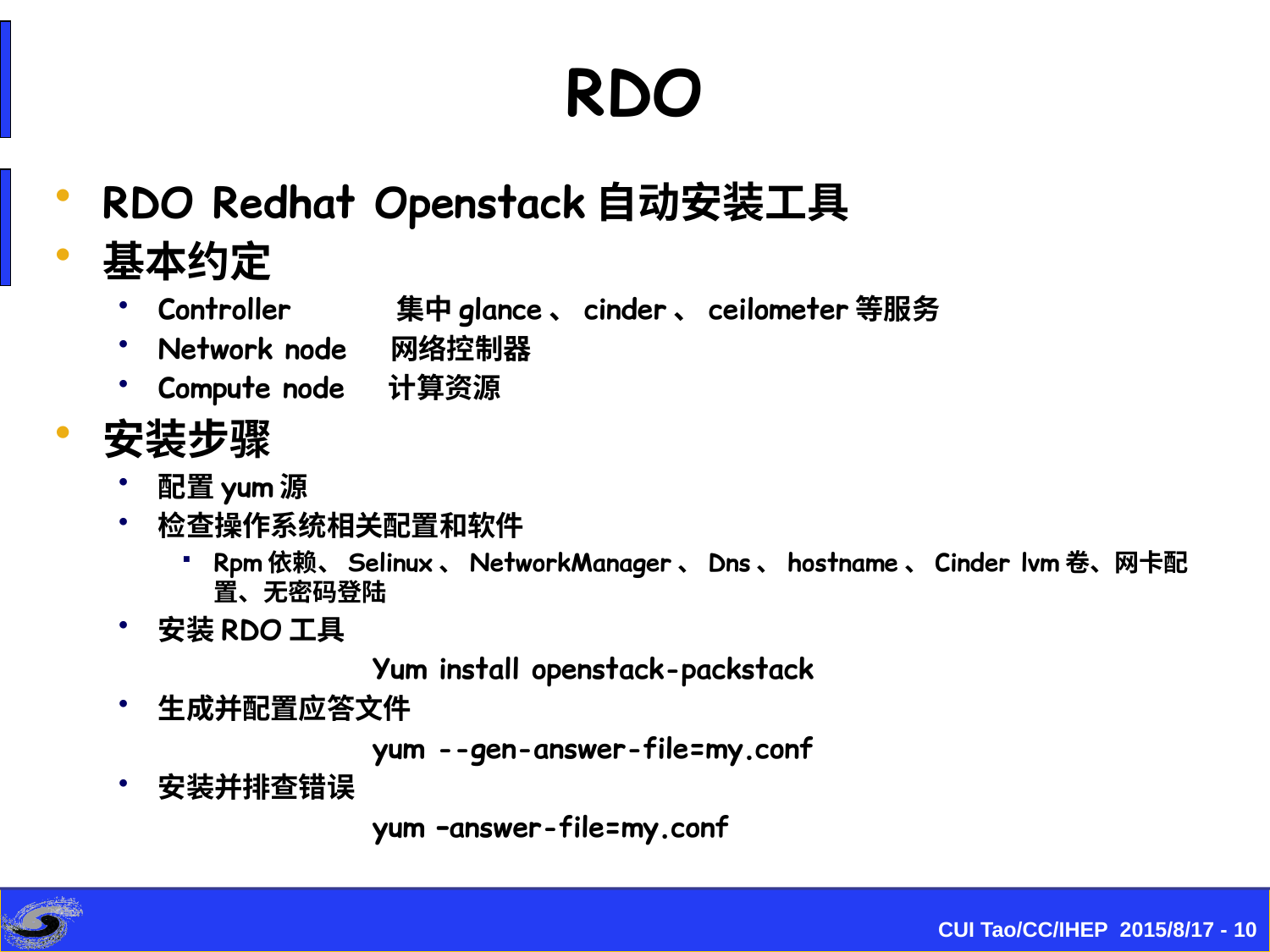

# RDO
RDO Redhat Openstack自动安装工具
基本约定
Controller        集中glance、cinder、ceilometer等服务
Network node   网络控制器
Compute node   计算资源
安装步骤
配置yum源
检查操作系统相关配置和软件
Rpm依赖、Selinux、NetworkManager、Dns、hostname、Cinder lvm卷、网卡配置、无密码登陆
安装RDO工具
		Yum install openstack-packstack
生成并配置应答文件
		yum --gen-answer-file=my.conf
安装并排查错误
		yum –answer-file=my.conf

CUI Tao/CC/IHEP  2015/8/17 - 10